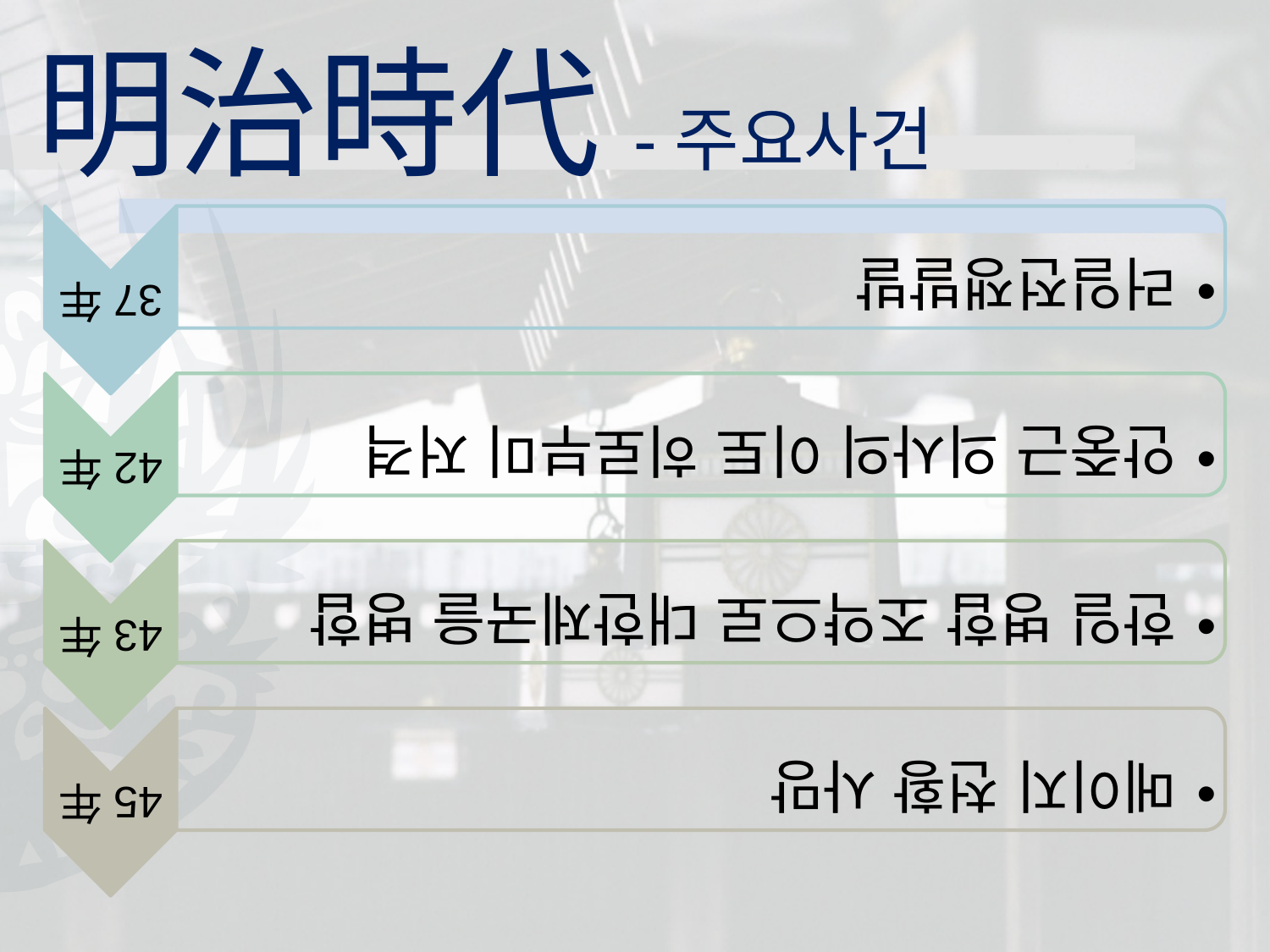

明治時代-주요사건
37年
러일전쟁발발
42年
안중근 의사의 이토 히로부미 저격
43年
한일 병합 조약으로 대한제국을 병합
45年
메이지 천황 사망